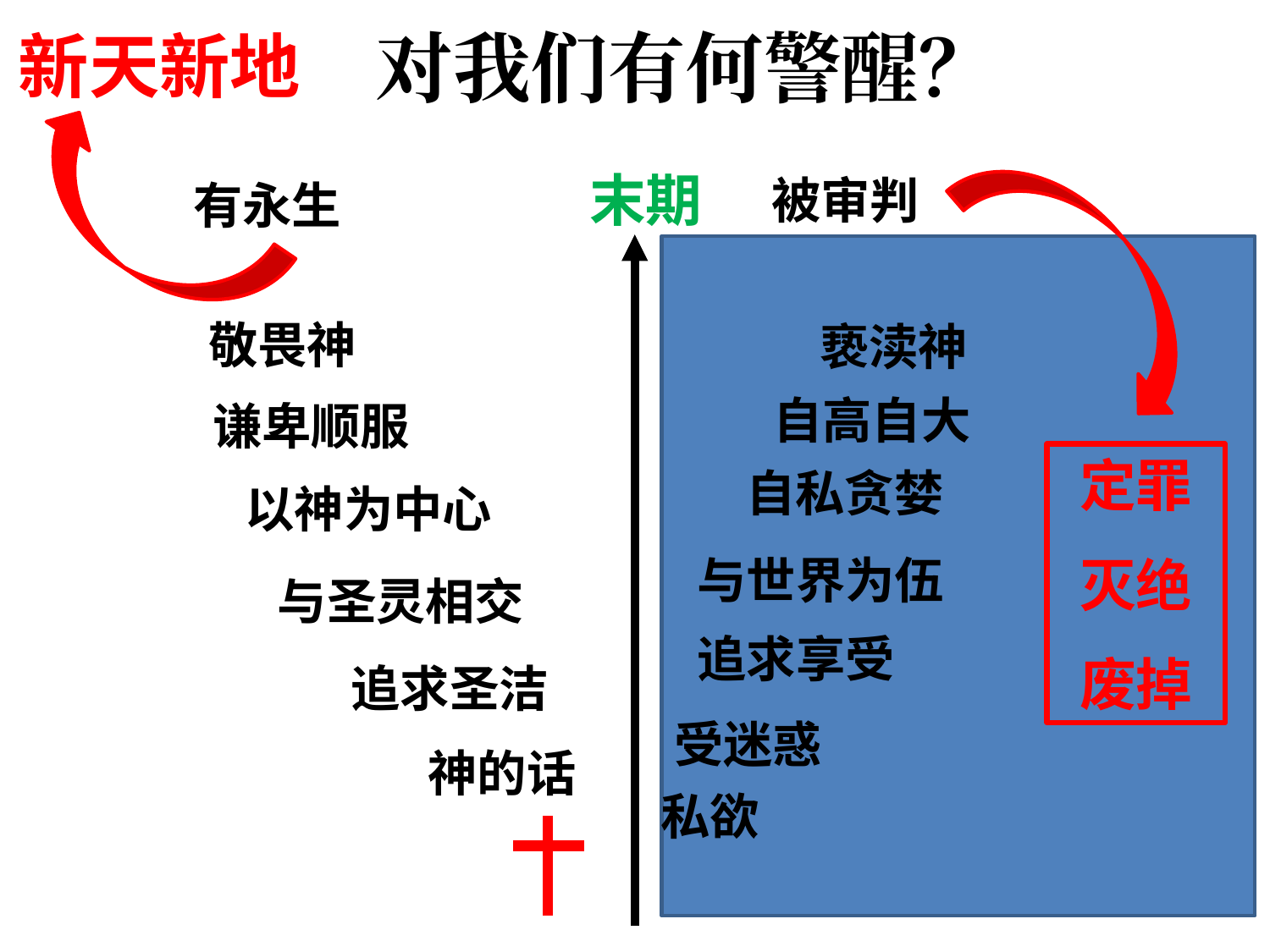

# 对我们有何警醒？
新天新地

末期
被审判
有永生

敬畏神
亵渎神
自高自大
谦卑顺服
定罪
灭绝
废掉
自私贪婪
以神为中心
与世界为伍
与圣灵相交
追求享受
追求圣洁
受迷惑
神的话
私欲